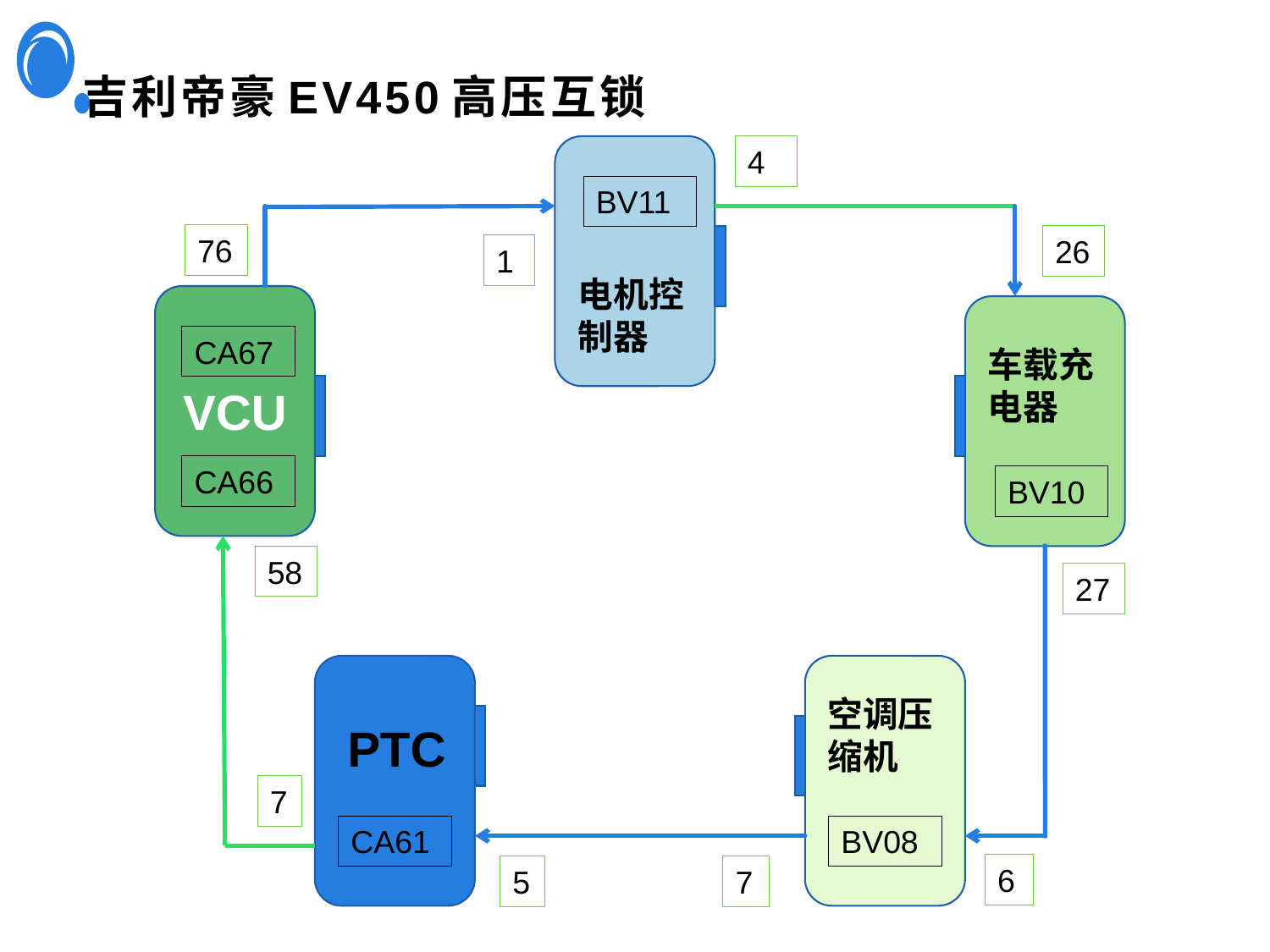

# 吉利帝豪EV450高压互锁
4

BV11
76
26

1
电机控制器
VCU

CA67
车载充电器

CA66
BV10
58
27

空调压缩机

PTC

7
CA61
BV08
6
5
7